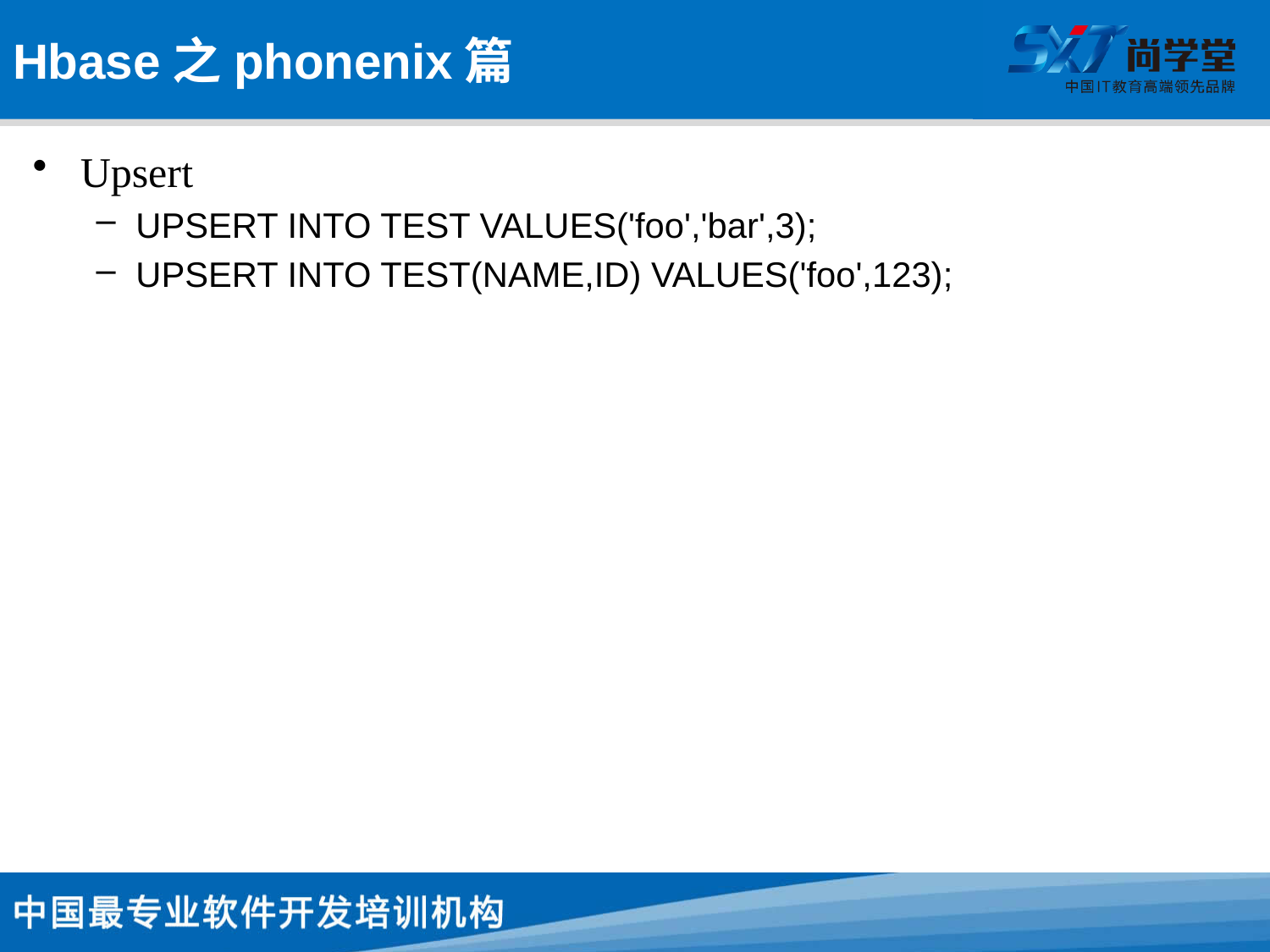

# Hbase之phonenix篇
Upsert
UPSERT INTO TEST VALUES('foo','bar',3);
UPSERT INTO TEST(NAME,ID) VALUES('foo',123);